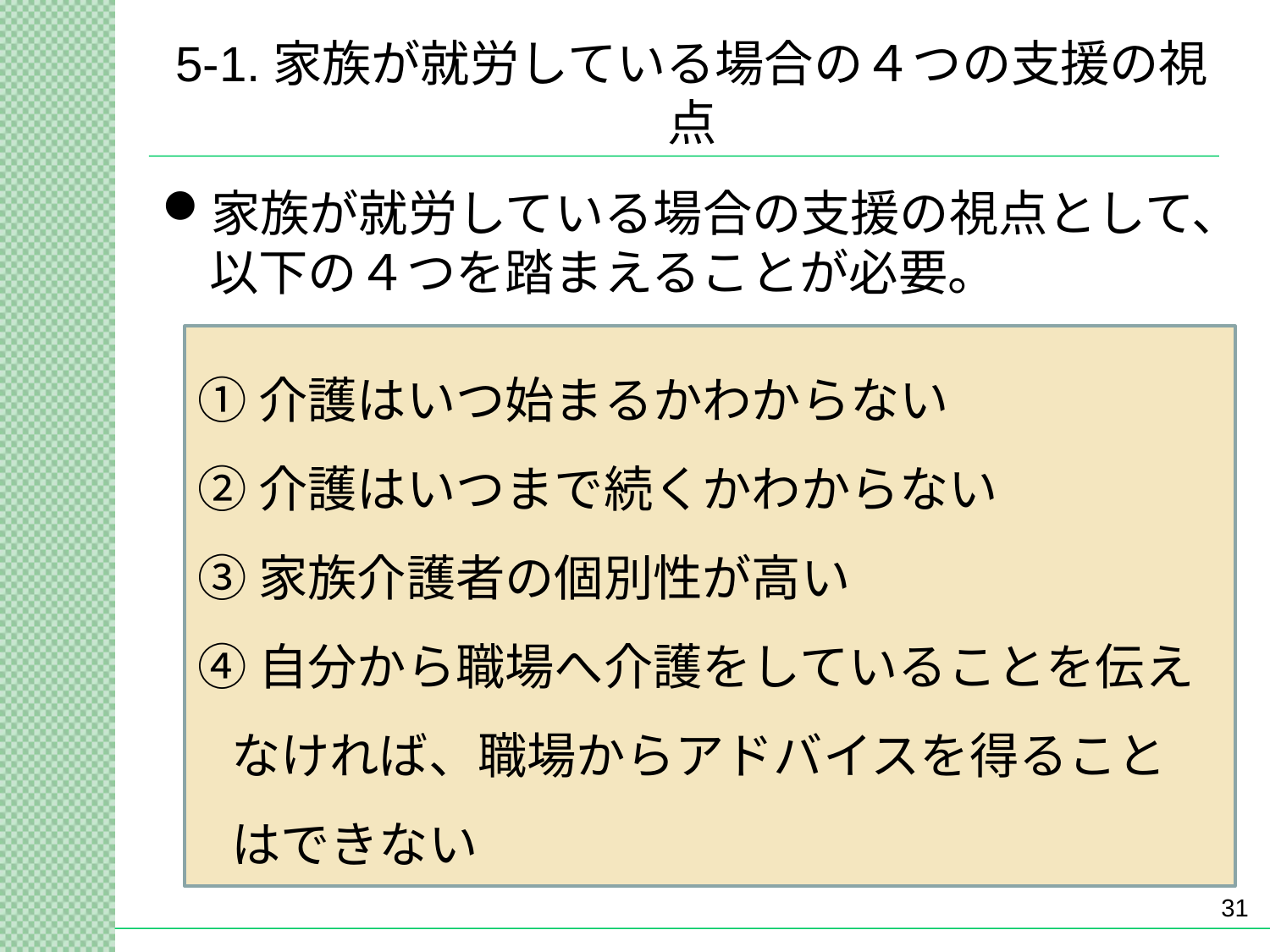

# 5-1.家族が就労している場合の４つの支援の視点
家族が就労している場合の支援の視点として、以下の４つを踏まえることが必要。
①介護はいつ始まるかわからない
②介護はいつまで続くかわからない
③家族介護者の個別性が高い
④自分から職場へ介護をしていることを伝え
  なければ、職場からアドバイスを得ること
  はできない
31